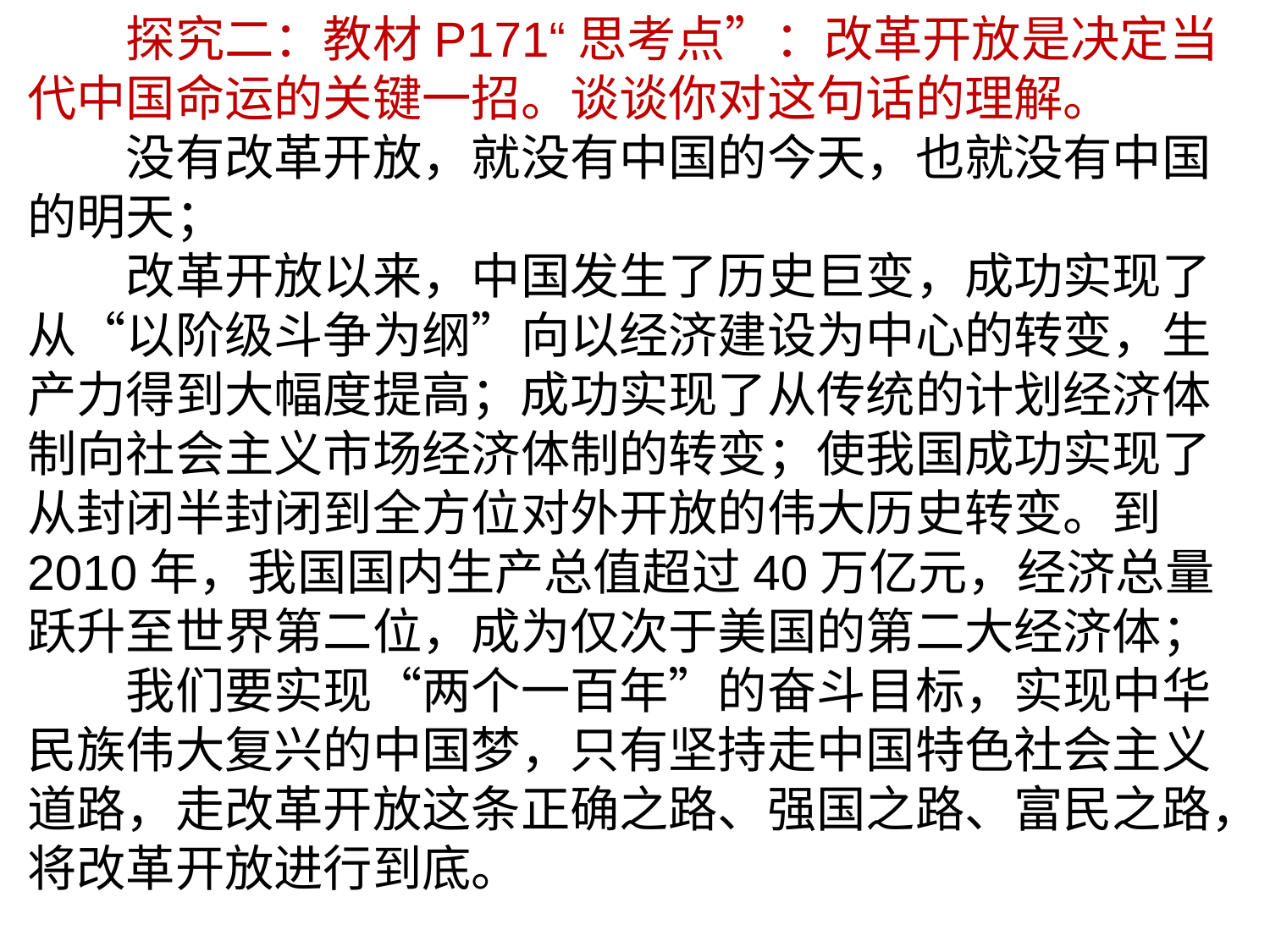

探究二：教材P171“思考点”：改革开放是决定当代中国命运的关键一招。谈谈你对这句话的理解。
　　没有改革开放，就没有中国的今天，也就没有中国的明天；
　　改革开放以来，中国发生了历史巨变，成功实现了从“以阶级斗争为纲”向以经济建设为中心的转变，生产力得到大幅度提高；成功实现了从传统的计划经济体制向社会主义市场经济体制的转变；使我国成功实现了从封闭半封闭到全方位对外开放的伟大历史转变。到2010年，我国国内生产总值超过40万亿元，经济总量跃升至世界第二位，成为仅次于美国的第二大经济体；
　　我们要实现“两个一百年”的奋斗目标，实现中华民族伟大复兴的中国梦，只有坚持走中国特色社会主义道路，走改革开放这条正确之路、强国之路、富民之路，将改革开放进行到底。